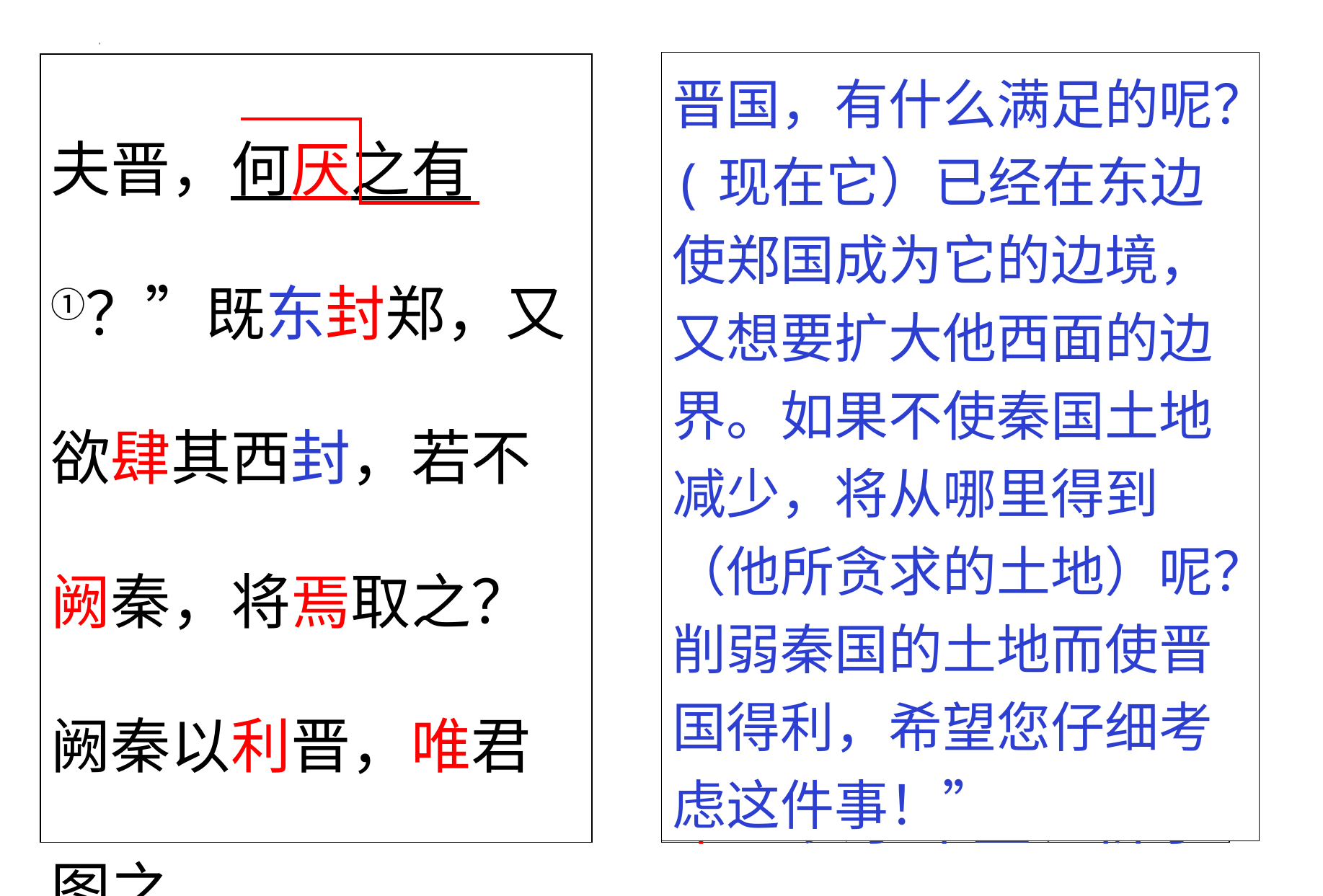

晋国，有什么满足的呢？(现在它）已经在东边使郑国成为它的边境，又想要扩大他西面的边界。如果不使秦国土地减少，将从哪里得到（他所贪求的土地）呢？削弱秦国的土地而使晋国得利，希望您仔细考虑这件事！”
厌：通”餍”满足
①宾语前置
东：名作状，在东边
封：使……作疆界。
肆：延伸、扩张
封：疆界
阙：侵损、削减
焉：从哪里
利：使…获利
唯：表示希望、祈求

夫晋，何厌之有①？”既东封郑，又欲肆其西封，若不阙秦，将焉取之？阙秦以利晋，唯君图之。